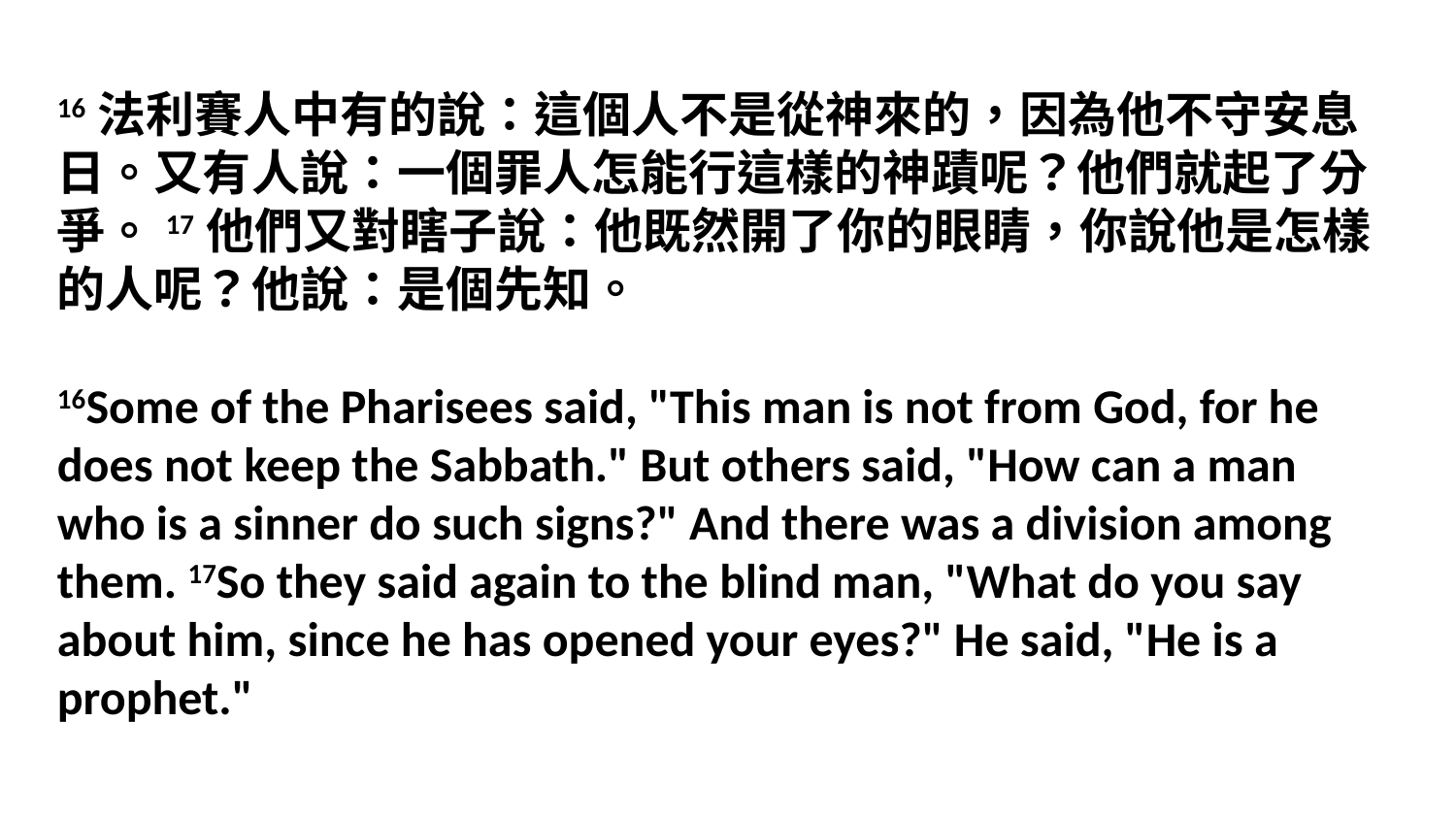

16法利賽人中有的說：這個人不是從神來的，因為他不守安息日。又有人說：一個罪人怎能行這樣的神蹟呢？他們就起了分爭。17他們又對瞎子說：他既然開了你的眼睛，你說他是怎樣的人呢？他說：是個先知。

16Some of the Pharisees said, "This man is not from God, for he does not keep the Sabbath." But others said, "How can a man who is a sinner do such signs?" And there was a division among them. 17So they said again to the blind man, "What do you say about him, since he has opened your eyes?" He said, "He is a prophet."